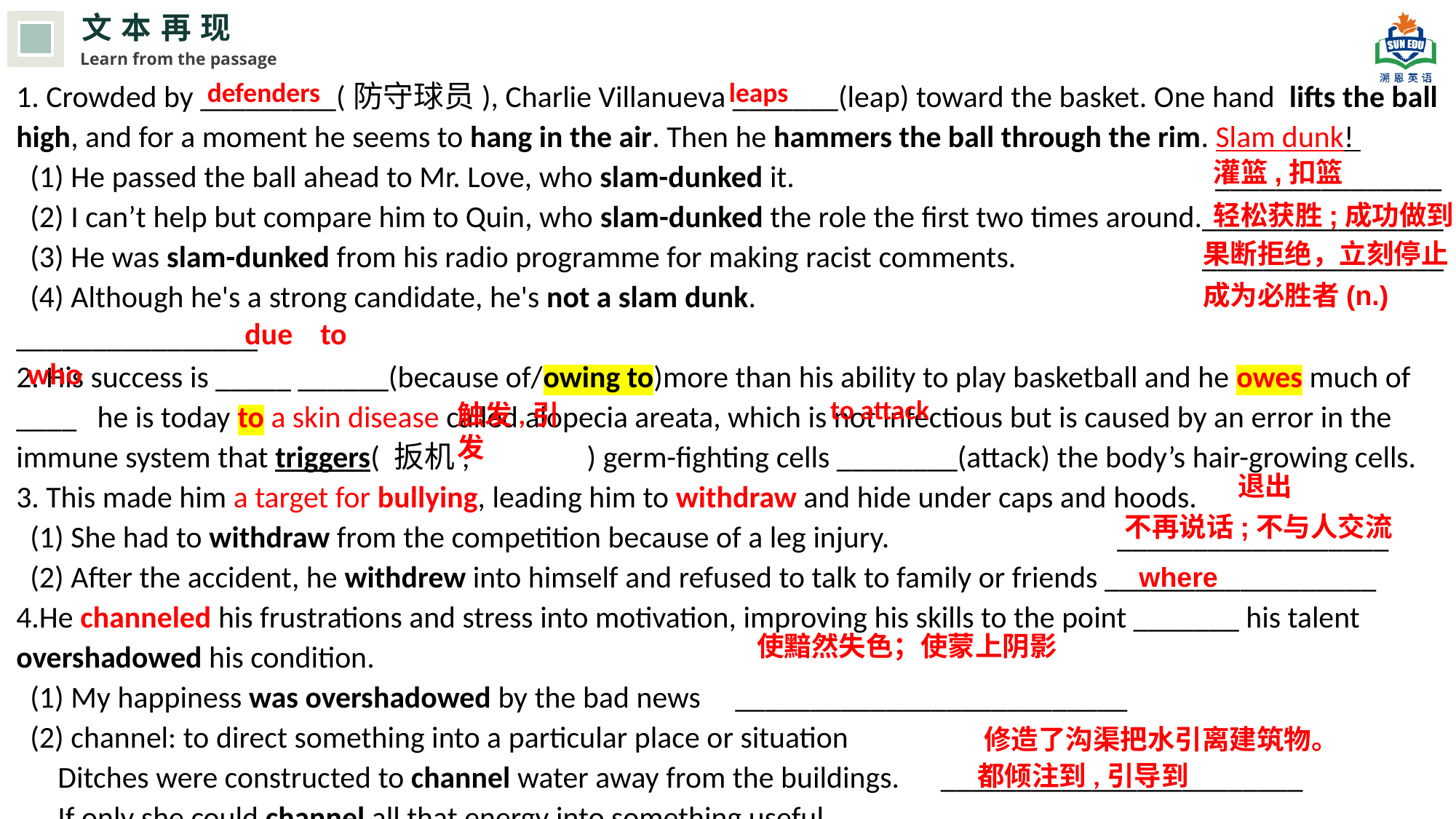

文本再现
Learn from the passage

1. Crowded by _________(防守球员), Charlie Villanueva _______(leap) toward the basket. One hand  lifts the ball high, and for a moment he seems to hang in the air. Then he hammers the ball through the rim. Slam dunk!
  (1) He passed the ball ahead to Mr. Love, who slam-dunked it.                                                             _______________
  (2) I can’t help but compare him to Quin, who slam-dunked the role the first two times around.________________
  (3) He was slam-dunked from his radio programme for making racist comments.                           ________________
  (4) Although he's a strong candidate, he's not a slam dunk.                                                                  ________________
2. His success is _____ ______(because of/owing to)more than his ability to play basketball and he owes much of ____   he is today to a skin disease called alopecia areata, which is not infectious but is caused by an error in the immune system that triggers( 扳机,                 ) germ-fighting cells ________(attack) the body’s hair-growing cells.
3. This made him a target for bullying, leading him to withdraw and hide under caps and hoods.
  (1) She had to withdraw from the competition because of a leg injury.                                 __________________
  (2) After the accident, he withdrew into himself and refused to talk to family or friends __________________
4.He channeled his frustrations and stress into motivation, improving his skills to the point _______ his talent overshadowed his condition.
  (1) My happiness was overshadowed by the bad news     __________________________
  (2) channel: to direct something into a particular place or situation
      Ditches were constructed to channel water away from the buildings.      ________________________
      If only she could channel all that energy into something useful.              __________________________
defenders
leaps
灌篮,扣篮
轻松获胜;成功做到
果断拒绝，立刻停止
成为必胜者(n.)
due    to
who
to attack
触发,引发
退出
不再说话;不与人交流
where
使黯然失色；使蒙上阴影
修造了沟渠把水引离建筑物。
都倾注到,引导到